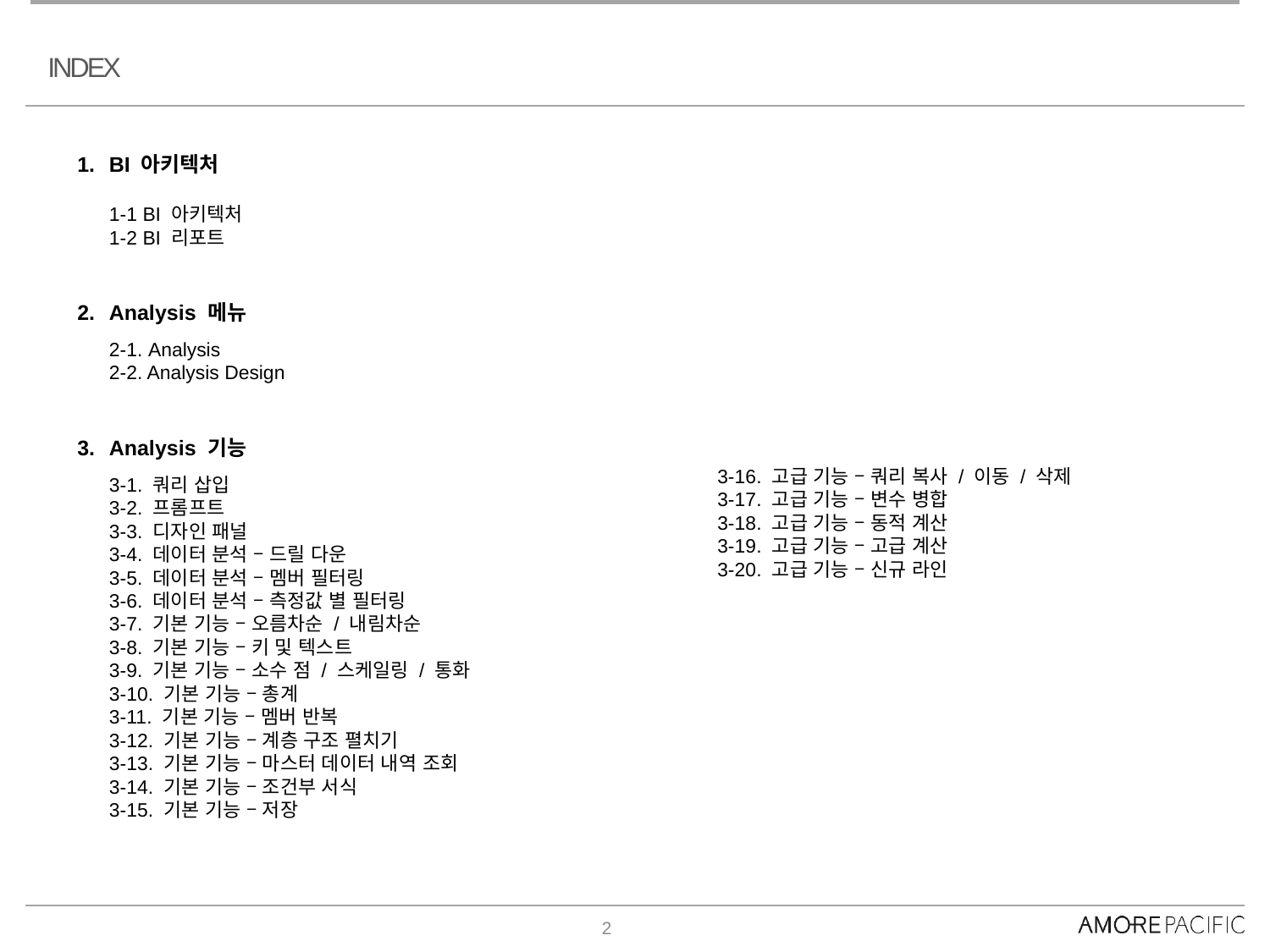

# INDEX

BI 아키텍처
1-1 BI 아키텍처
1-2 BI 리포트

Analysis 메뉴
2-1. Analysis
2-2. Analysis Design

Analysis 기능
3-1. 쿼리 삽입
3-2. 프롬프트
3-3. 디자인 패널
3-4. 데이터 분석 – 드릴 다운
3-5. 데이터 분석 – 멤버 필터링
3-6. 데이터 분석 – 측정값 별 필터링
3-7. 기본 기능 – 오름차순 / 내림차순
3-8. 기본 기능 – 키 및 텍스트
3-9. 기본 기능 – 소수 점 / 스케일링 / 통화
3-10. 기본 기능 – 총계
3-11. 기본 기능 – 멤버 반복
3-12. 기본 기능 – 계층 구조 펼치기
3-13. 기본 기능 – 마스터 데이터 내역 조회
3-14. 기본 기능 – 조건부 서식
3-15. 기본 기능 – 저장

3-16. 고급 기능 – 쿼리 복사 / 이동 / 삭제
3-17. 고급 기능 – 변수 병합
3-18. 고급 기능 – 동적 계산
3-19. 고급 기능 – 고급 계산
3-20. 고급 기능 – 신규 라인

2